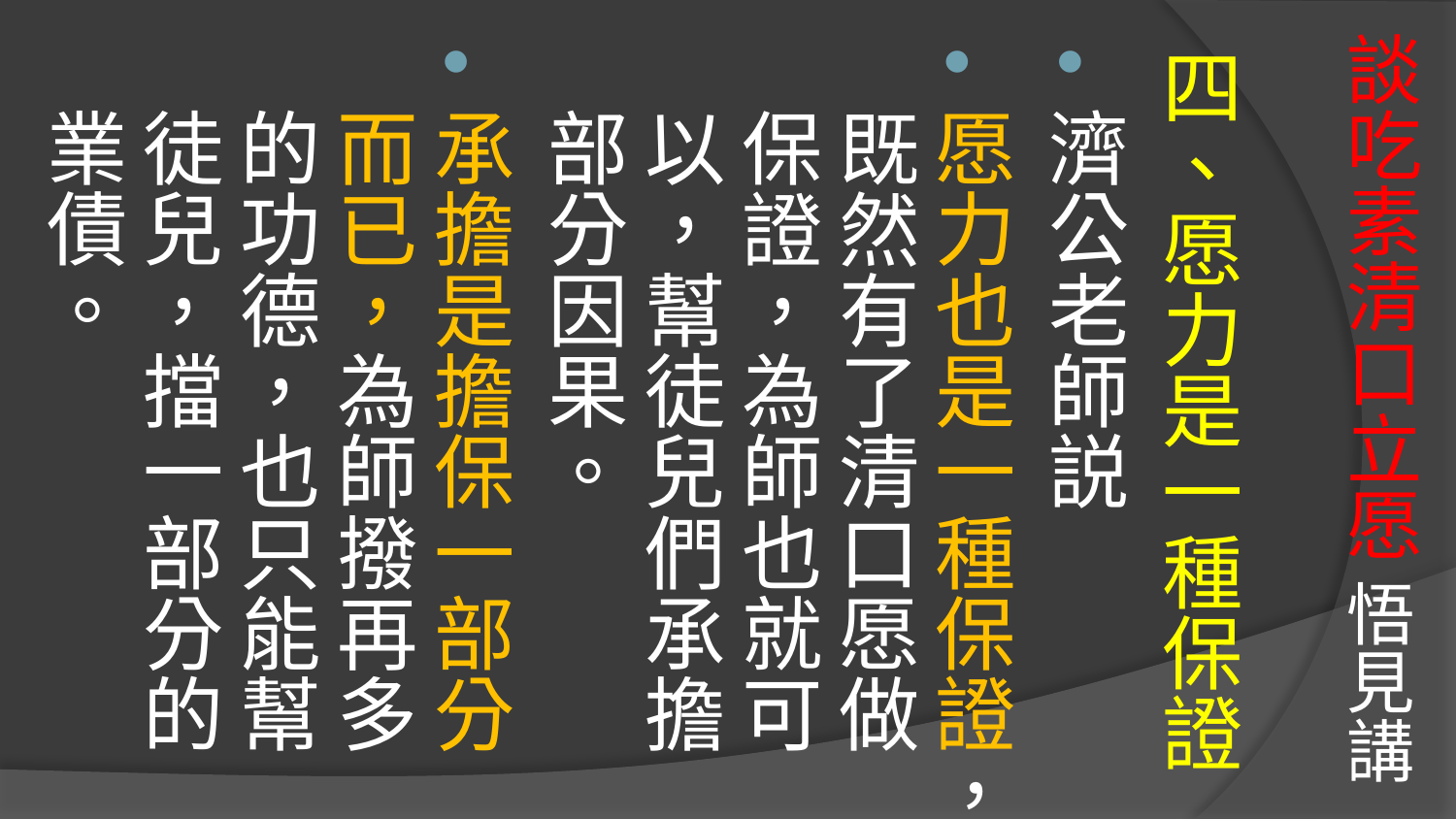

# 談吃素清口立愿 悟見講
四、愿力是一種保證
濟公老師説
愿力也是一種保證，既然有了清口愿做保證，為師也就可以，幫徒兒們承擔部分因果。
承擔是擔保一部分而已，為師撥再多的功德，也只能幫徒兒，擋一部分的業債。